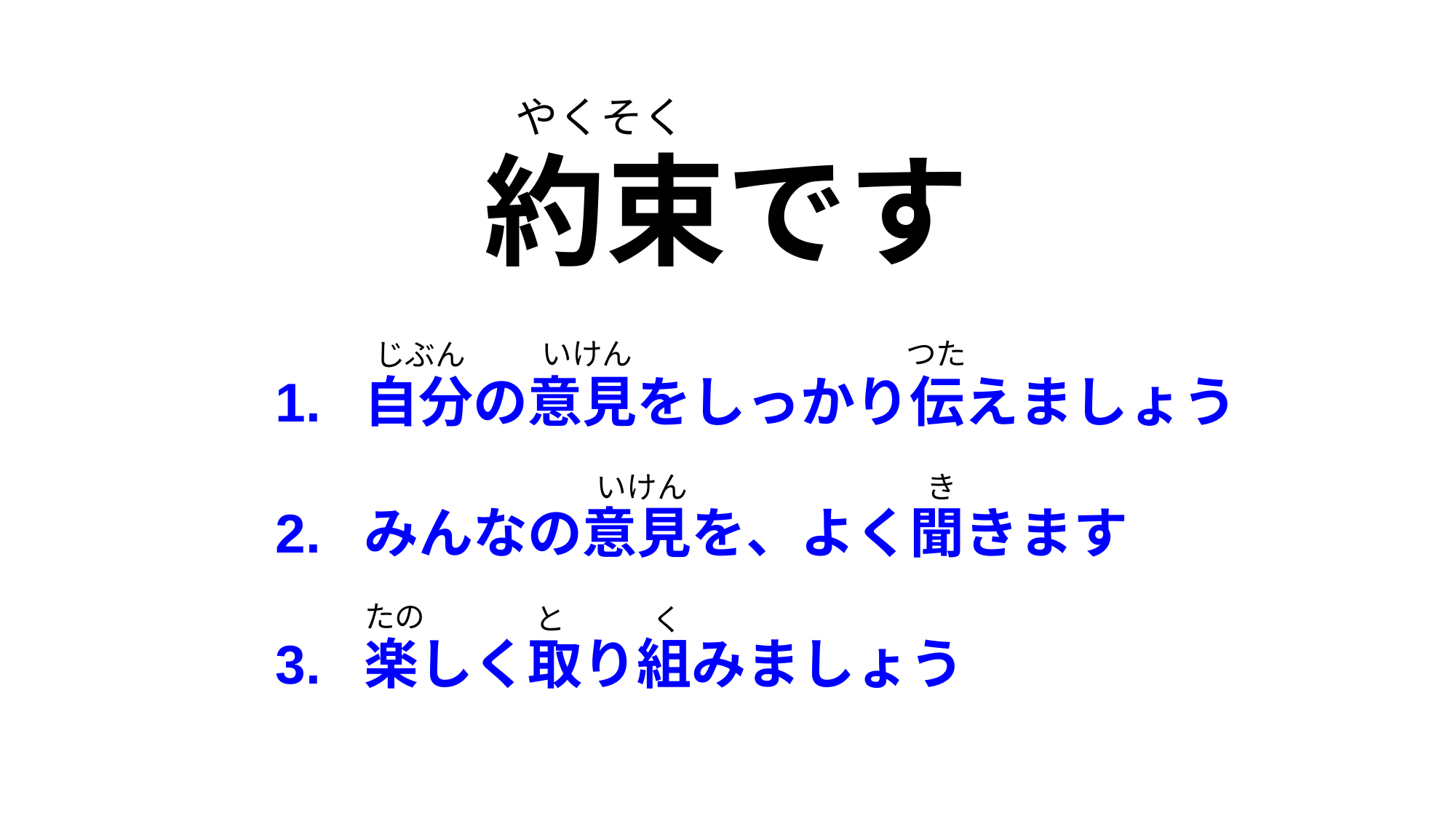

やくそく
約束です
いけん
じぶん
1.  自分の意見をしっかり伝えましょう

2.  みんなの意見を、よく聞きます

3.  楽しく取り組みましょう
いけん
き
たの
と
く
つた